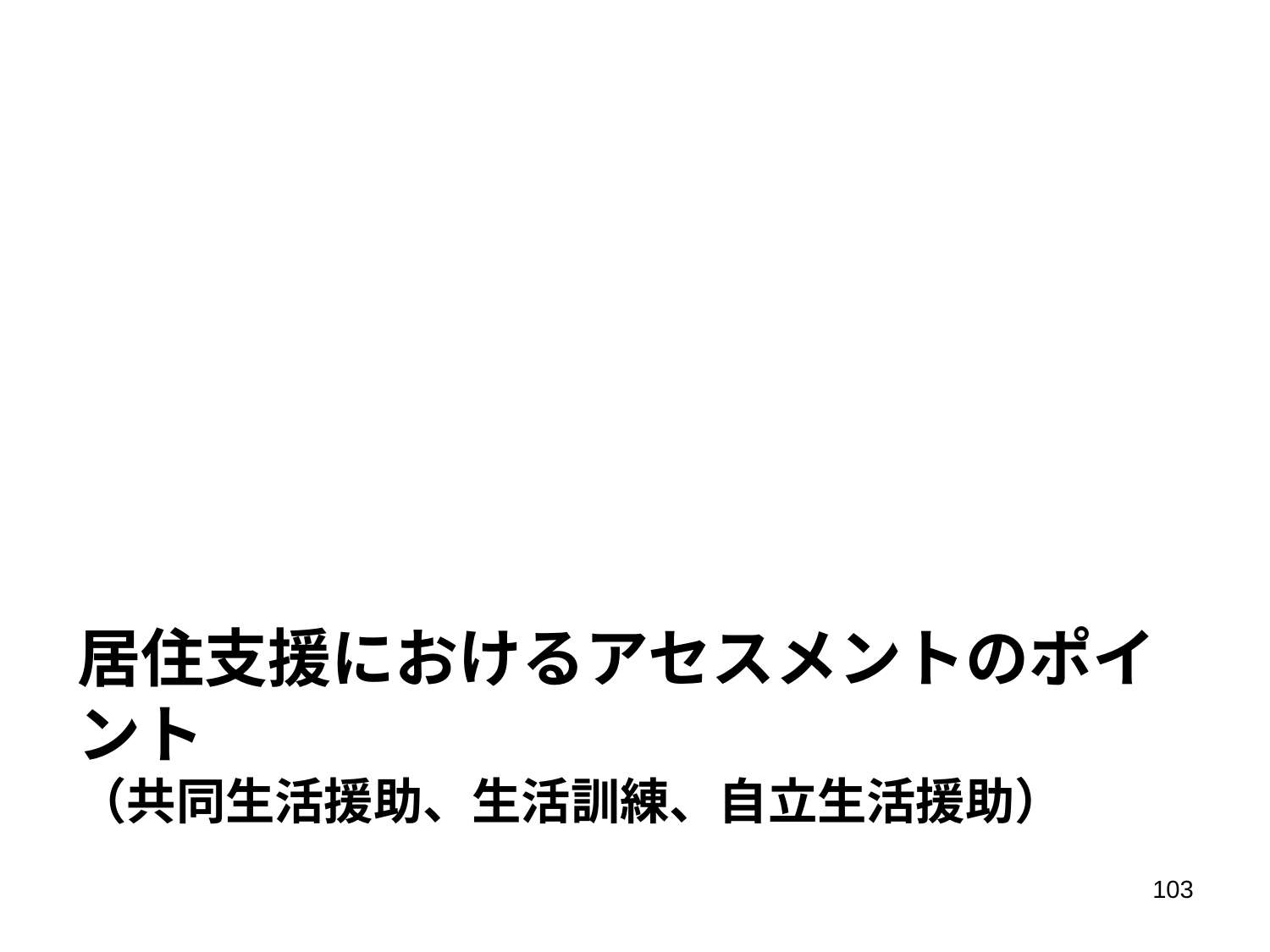

# 居住支援におけるアセスメントのポイント　 （共同生活援助、生活訓練、自立生活援助）
103